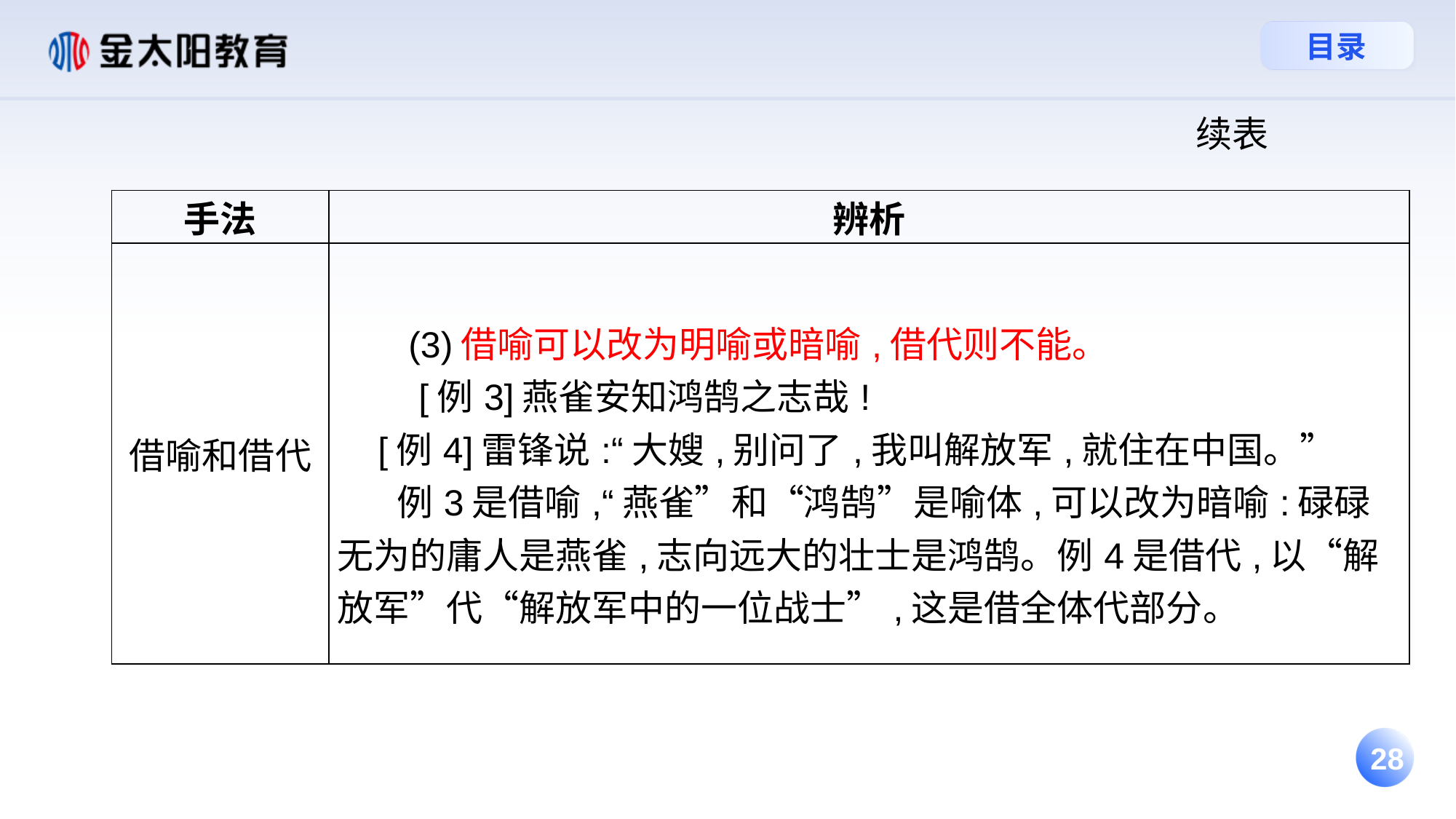

续表

| 手法 | 辨析 |
| --- | --- |
| 借喻和借代 | (3)借喻可以改为明喻或暗喻,借代则不能。 [例3]燕雀安知鸿鹄之志哉! [例4]雷锋说:“大嫂,别问了,我叫解放军,就住在中国。” 例3是借喻,“燕雀”和“鸿鹄”是喻体,可以改为暗喻:碌碌无为的庸人是燕雀,志向远大的壮士是鸿鹄。例4是借代,以“解放军”代“解放军中的一位战士”,这是借全体代部分。 |